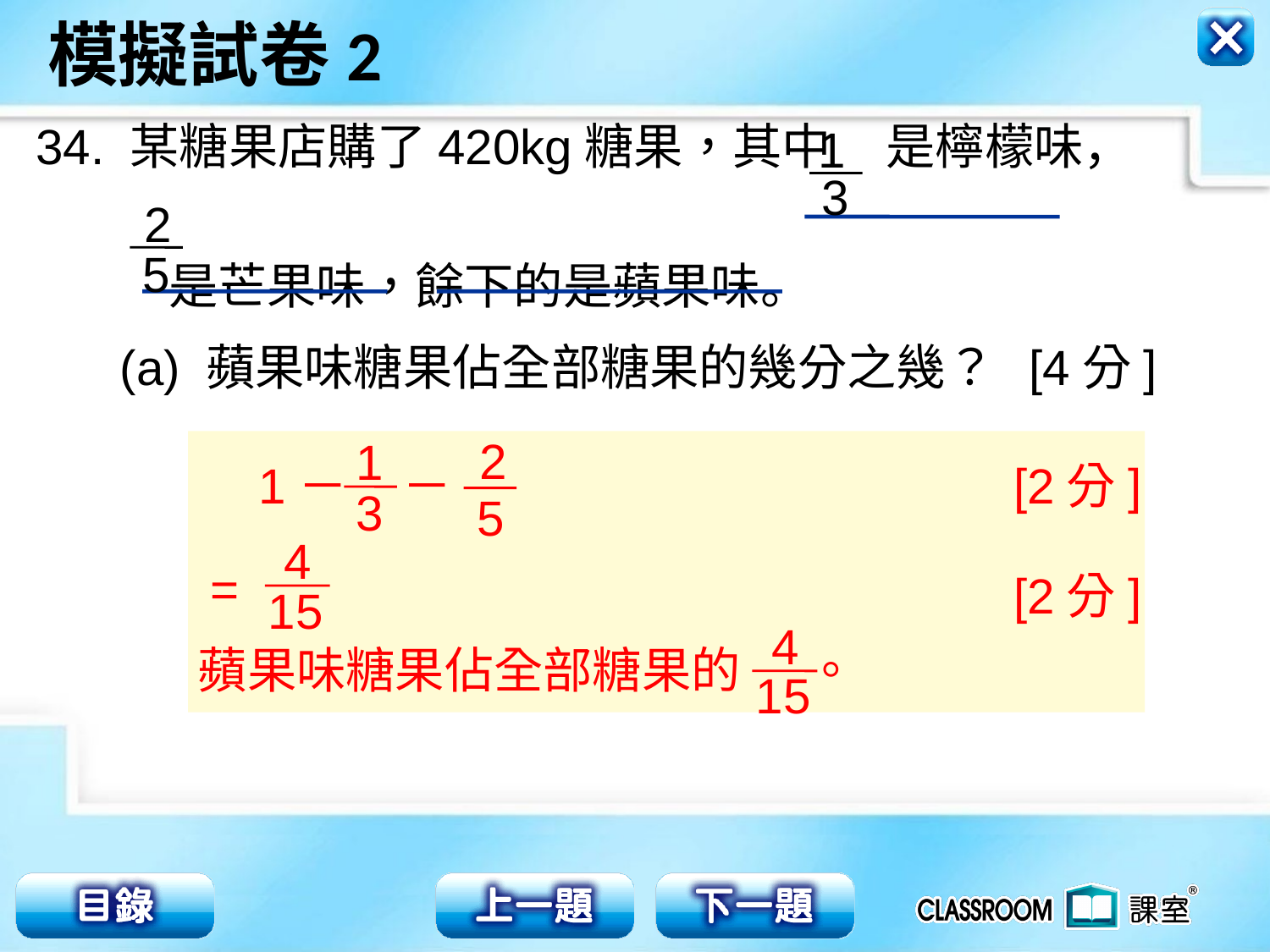

1
3

34. 某糖果店購了420kg糖果，其中     是檸檬味，
           是芒果味，餘下的是蘋果味。
2
5

 (a) 蘋果味糖果佔全部糖果的幾分之幾？  [4分]
2
5

1
3

1－     －

 [2分]
4
15

=
 [2分]
4
15

蘋果味糖果佔全部糖果的      。